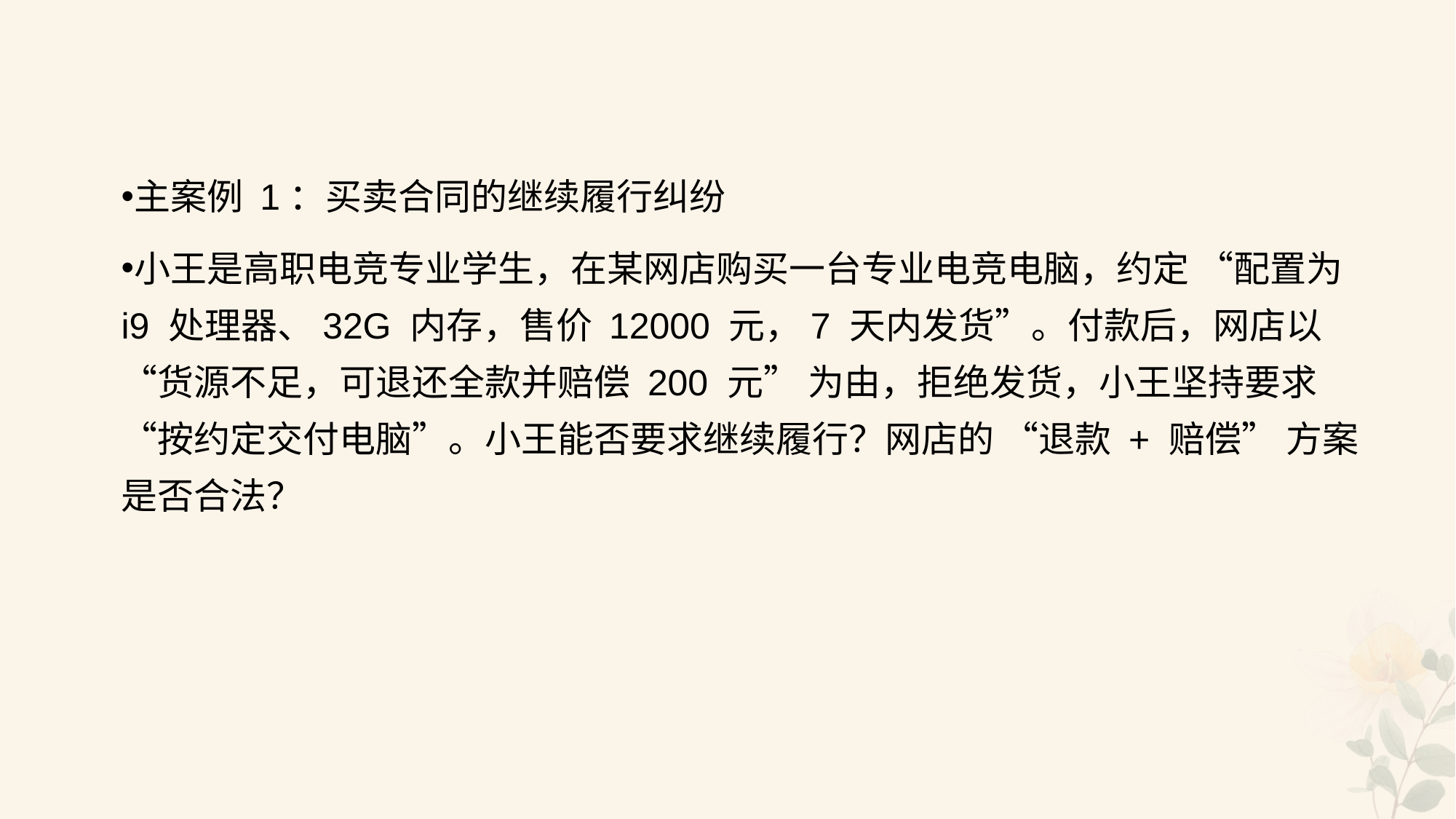

#
主案例 1：买卖合同的继续履行纠纷
小王是高职电竞专业学生，在某网店购买一台专业电竞电脑，约定 “配置为 i9 处理器、32G 内存，售价 12000 元，7 天内发货”。付款后，网店以 “货源不足，可退还全款并赔偿 200 元” 为由，拒绝发货，小王坚持要求 “按约定交付电脑”。小王能否要求继续履行？网店的 “退款 + 赔偿” 方案是否合法？